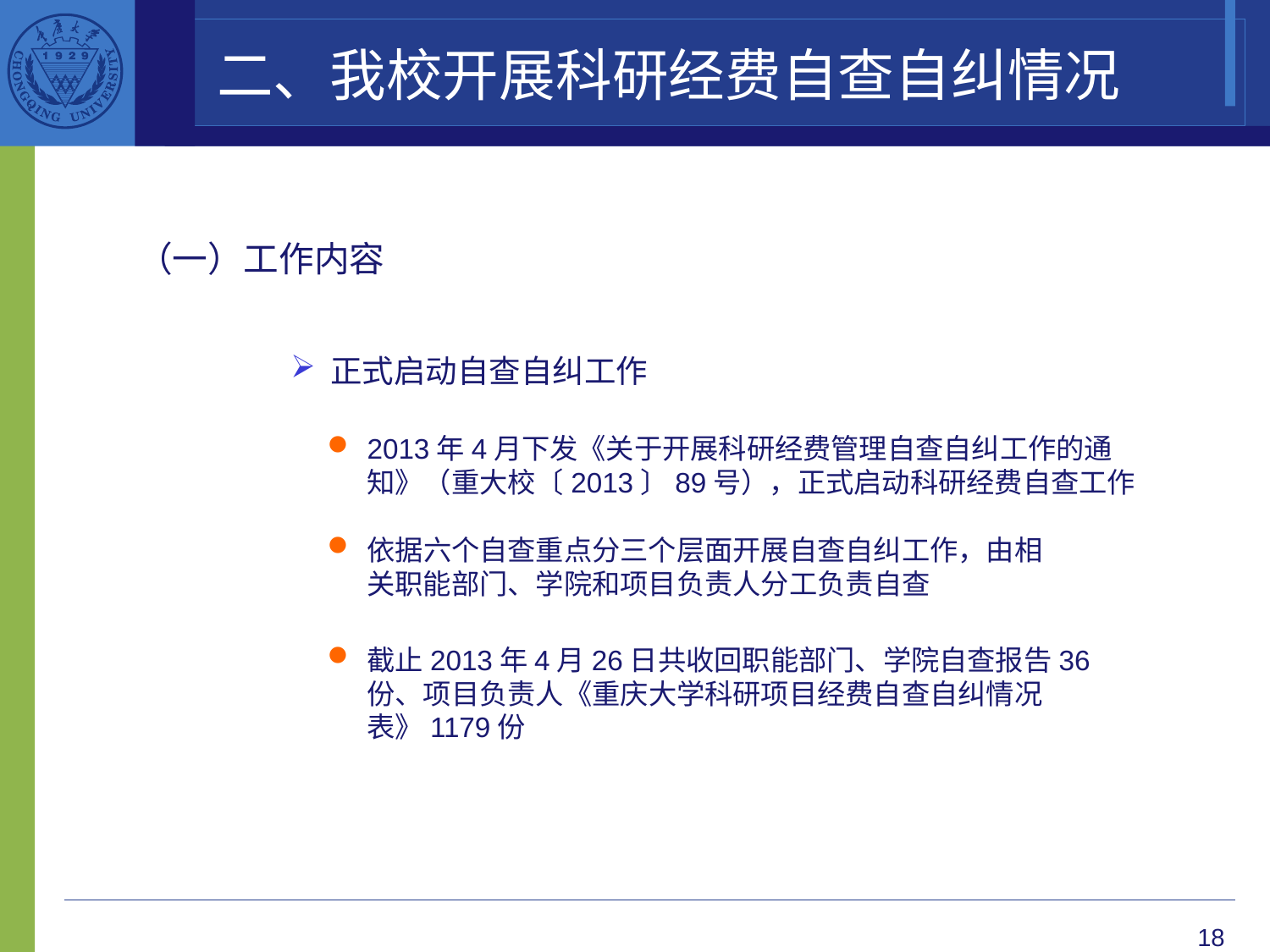

二、我校开展科研经费自查自纠情况
（一）工作内容
正式启动自查自纠工作
2013年4月下发《关于开展科研经费管理自查自纠工作的通知》（重大校〔2013〕89号），正式启动科研经费自查工作
依据六个自查重点分三个层面开展自查自纠工作，由相关职能部门、学院和项目负责人分工负责自查

截止2013年4月26日共收回职能部门、学院自查报告36份、项目负责人《重庆大学科研项目经费自查自纠情况表》1179份
18